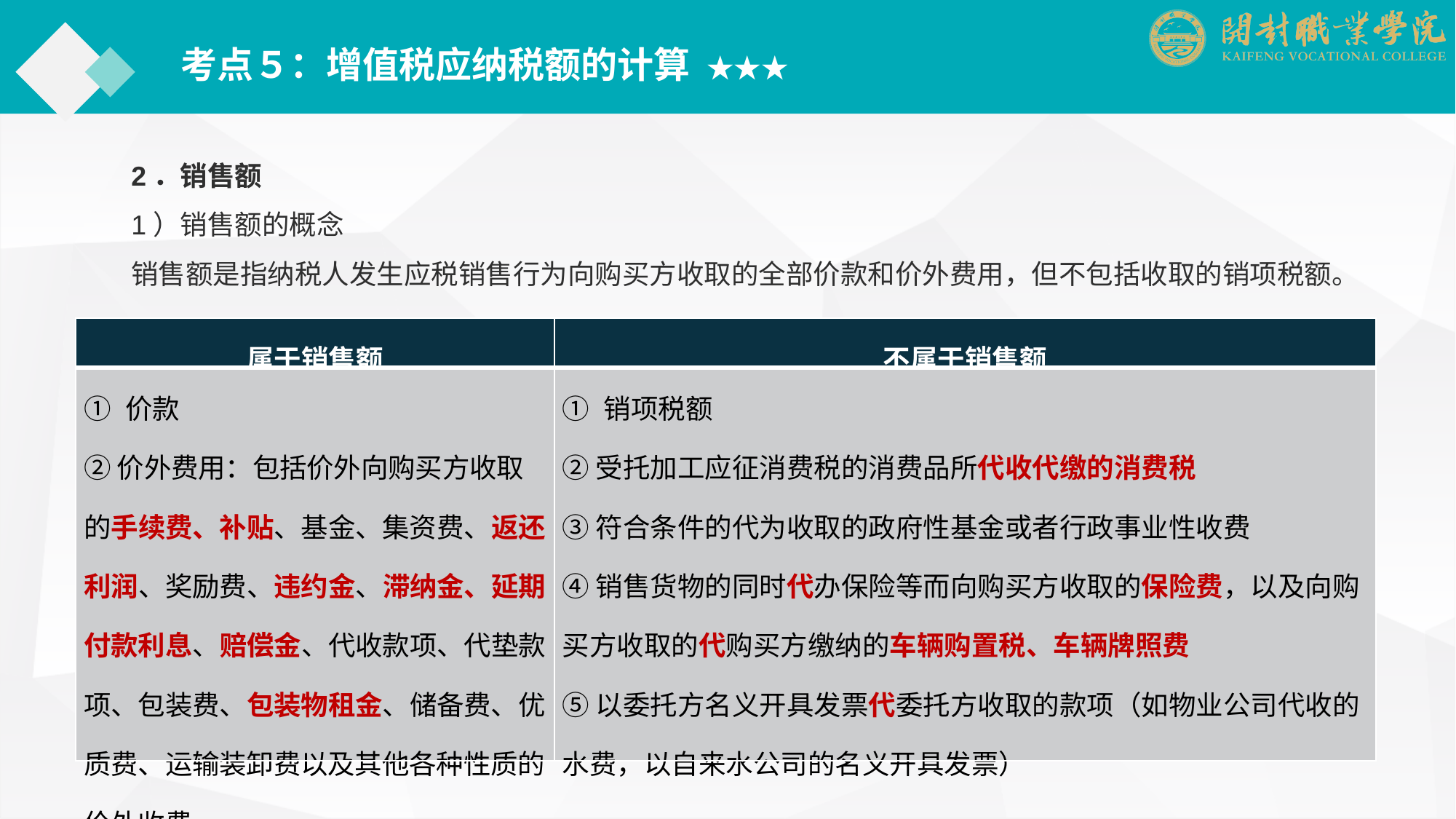

考点５：增值税应纳税额的计算  ★★★
2．销售额
1）销售额的概念
销售额是指纳税人发生应税销售行为向购买方收取的全部价款和价外费用，但不包括收取的销项税额。
| 属于销售额 | 不属于销售额 |
| --- | --- |
| ① 价款 ② 价外费用：包括价外向购买方收取的手续费、补贴、基金、集资费、返还利润、奖励费、违约金、滞纳金、延期付款利息、赔偿金、代收款项、代垫款项、包装费、包装物租金、储备费、优质费、运输装卸费以及其他各种性质的价外收费 | ① 销项税额 ② 受托加工应征消费税的消费品所代收代缴的消费税 ③ 符合条件的代为收取的政府性基金或者行政事业性收费 ④ 销售货物的同时代办保险等而向购买方收取的保险费，以及向购买方收取的代购买方缴纳的车辆购置税、车辆牌照费 ⑤ 以委托方名义开具发票代委托方收取的款项（如物业公司代收的水费，以自来水公司的名义开具发票） |